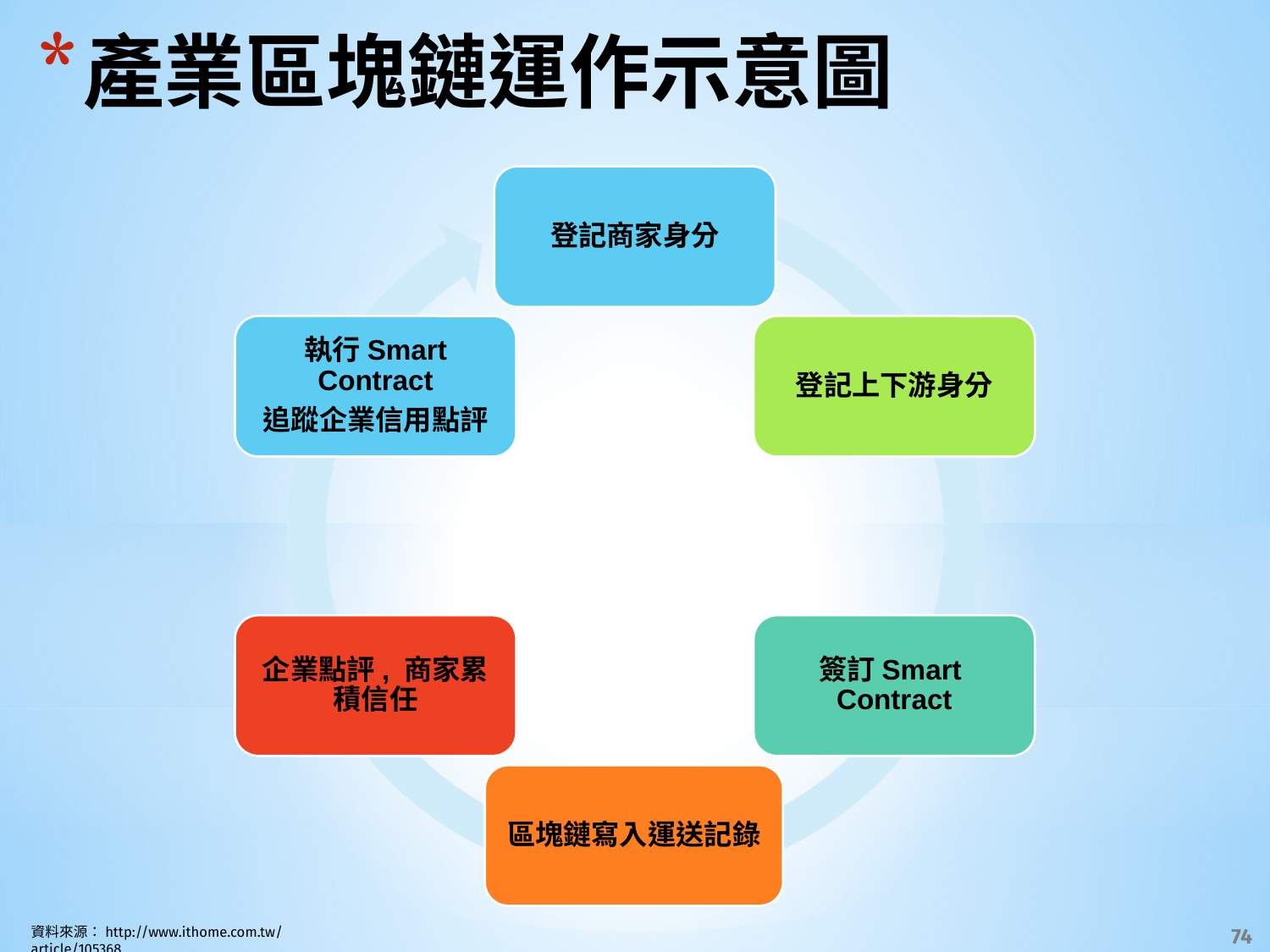

# 產業區塊鏈運作示意圖

登記商家身分

執行Smart Contract
追蹤企業信用點評
登記上下游身分

企業點評, 商家累積信任
簽訂Smart  Contract

區塊鏈寫入運送記錄
資料來源：http://www.ithome.com.tw/article/105368
74